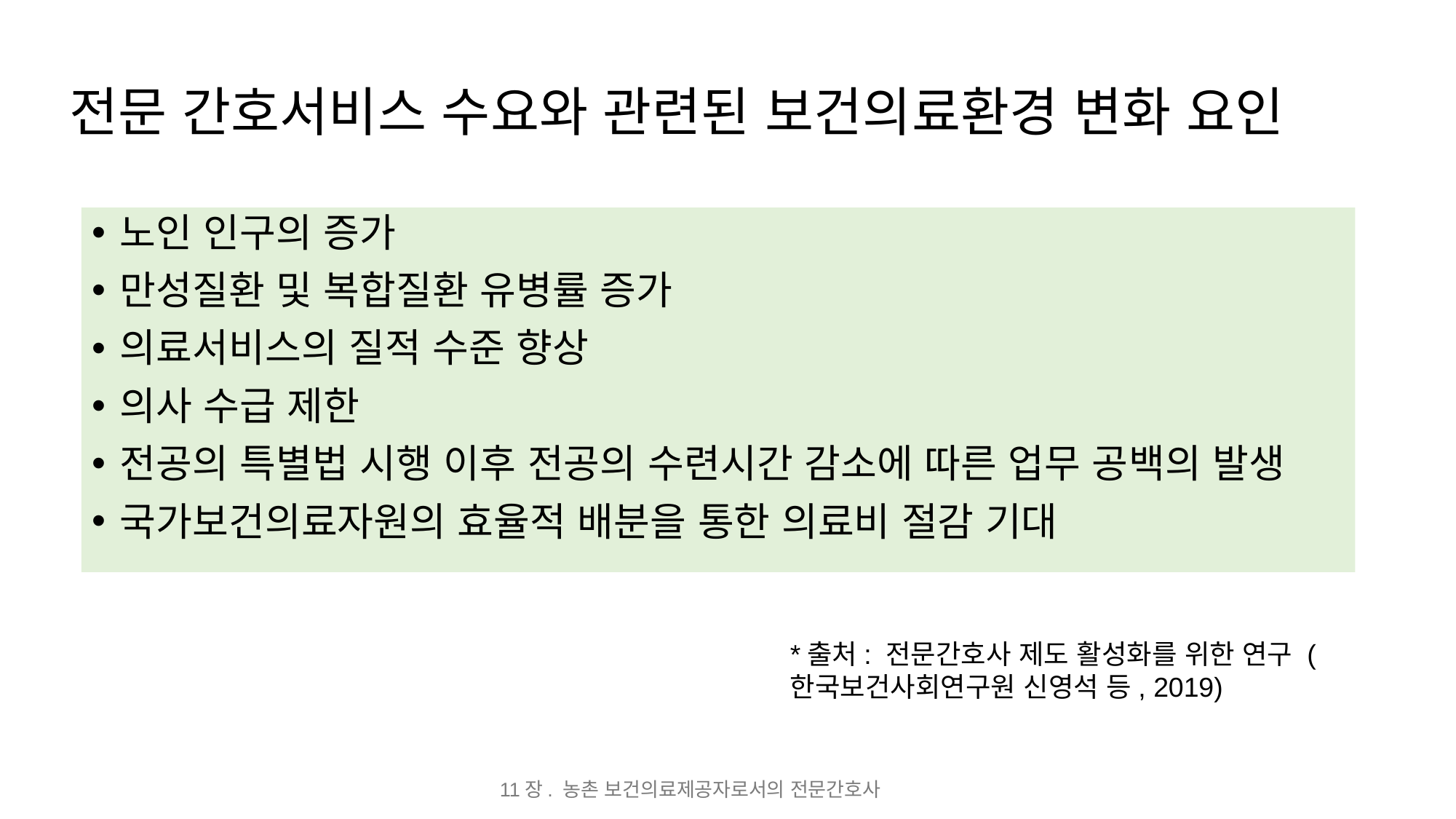

# 전문 간호서비스 수요와 관련된 보건의료환경 변화 요인
노인 인구의 증가
만성질환 및 복합질환 유병률 증가
의료서비스의 질적 수준 향상
의사 수급 제한
전공의 특별법 시행 이후 전공의 수련시간 감소에 따른 업무 공백의 발생
국가보건의료자원의 효율적 배분을 통한 의료비 절감 기대
*출처: 전문간호사 제도 활성화를 위한 연구 (한국보건사회연구원 신영석 등, 2019)
11장. 농촌 보건의료제공자로서의 전문간호사